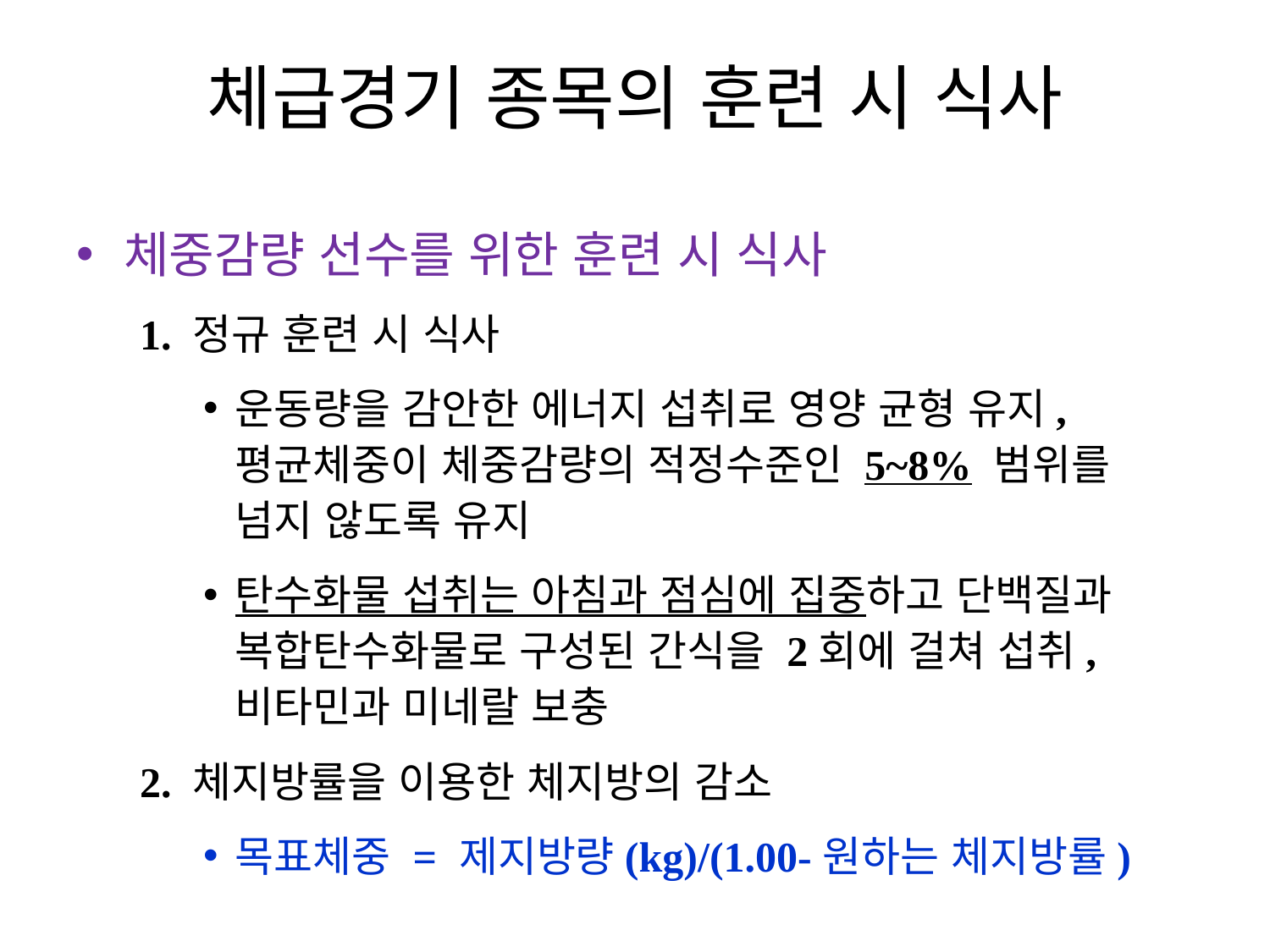

# 체급경기 종목의 훈련 시 식사
체중감량 선수를 위한 훈련 시 식사
1. 정규 훈련 시 식사
운동량을 감안한 에너지 섭취로 영양 균형 유지, 평균체중이 체중감량의 적정수준인 5~8% 범위를 넘지 않도록 유지
탄수화물 섭취는 아침과 점심에 집중하고 단백질과 복합탄수화물로 구성된 간식을 2회에 걸쳐 섭취, 비타민과 미네랄 보충
2. 체지방률을 이용한 체지방의 감소
목표체중 = 제지방량(kg)/(1.00-원하는 체지방률)